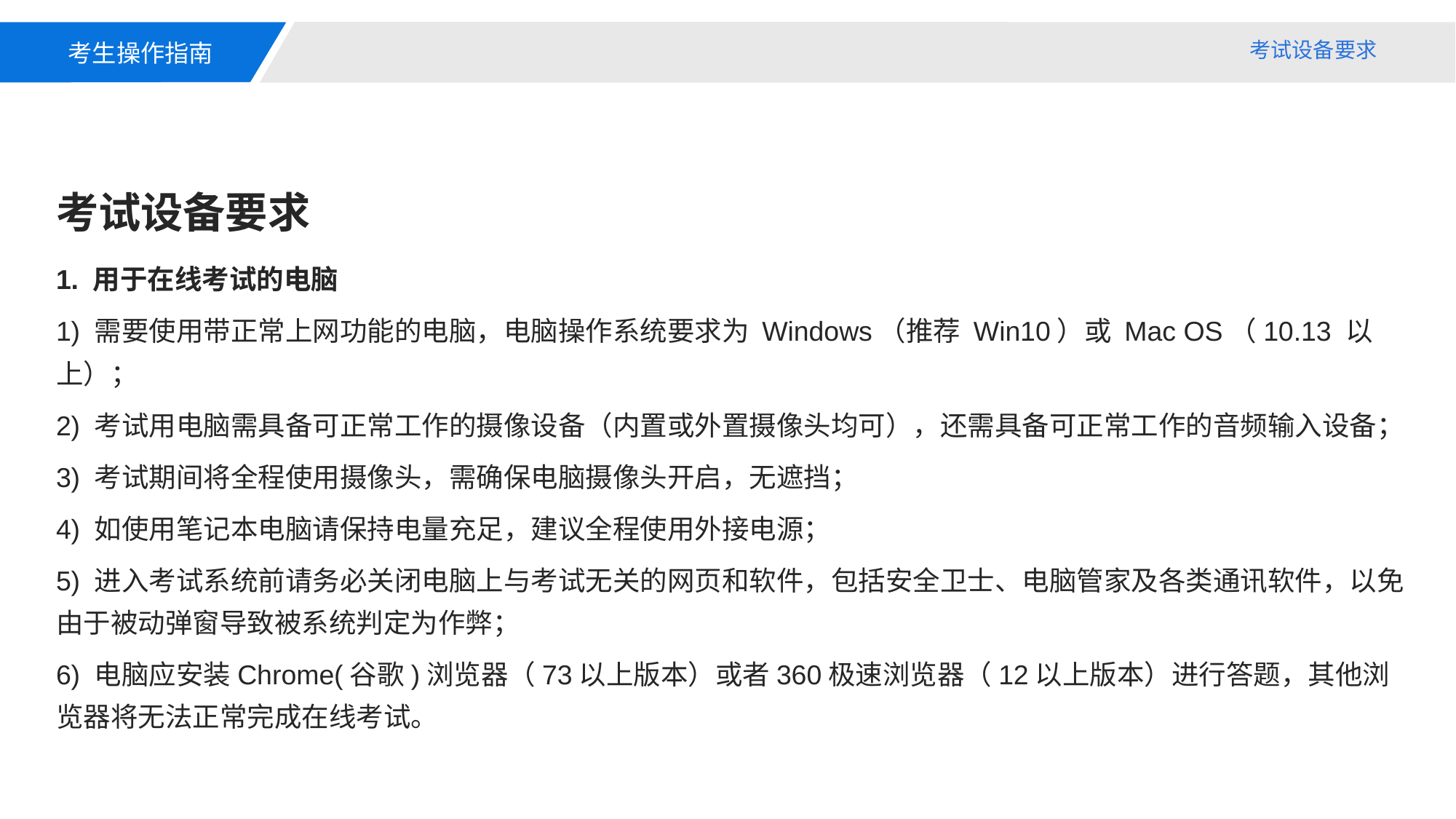

考生操作指南

考试设备要求

考试设备要求
1. 用于在线考试的电脑
1) 需要使用带正常上网功能的电脑，电脑操作系统要求为 Windows（推荐 Win10）或 Mac OS（10.13 以上）；
2) 考试用电脑需具备可正常工作的摄像设备（内置或外置摄像头均可），还需具备可正常工作的音频输入设备；
3) 考试期间将全程使用摄像头，需确保电脑摄像头开启，无遮挡；
4) 如使用笔记本电脑请保持电量充足，建议全程使用外接电源；
5) 进入考试系统前请务必关闭电脑上与考试无关的网页和软件，包括安全卫士、电脑管家及各类通讯软件，以免由于被动弹窗导致被系统判定为作弊；
6) 电脑应安装Chrome(谷歌)浏览器（73以上版本）或者360极速浏览器（12以上版本）进行答题，其他浏览器将无法正常完成在线考试。